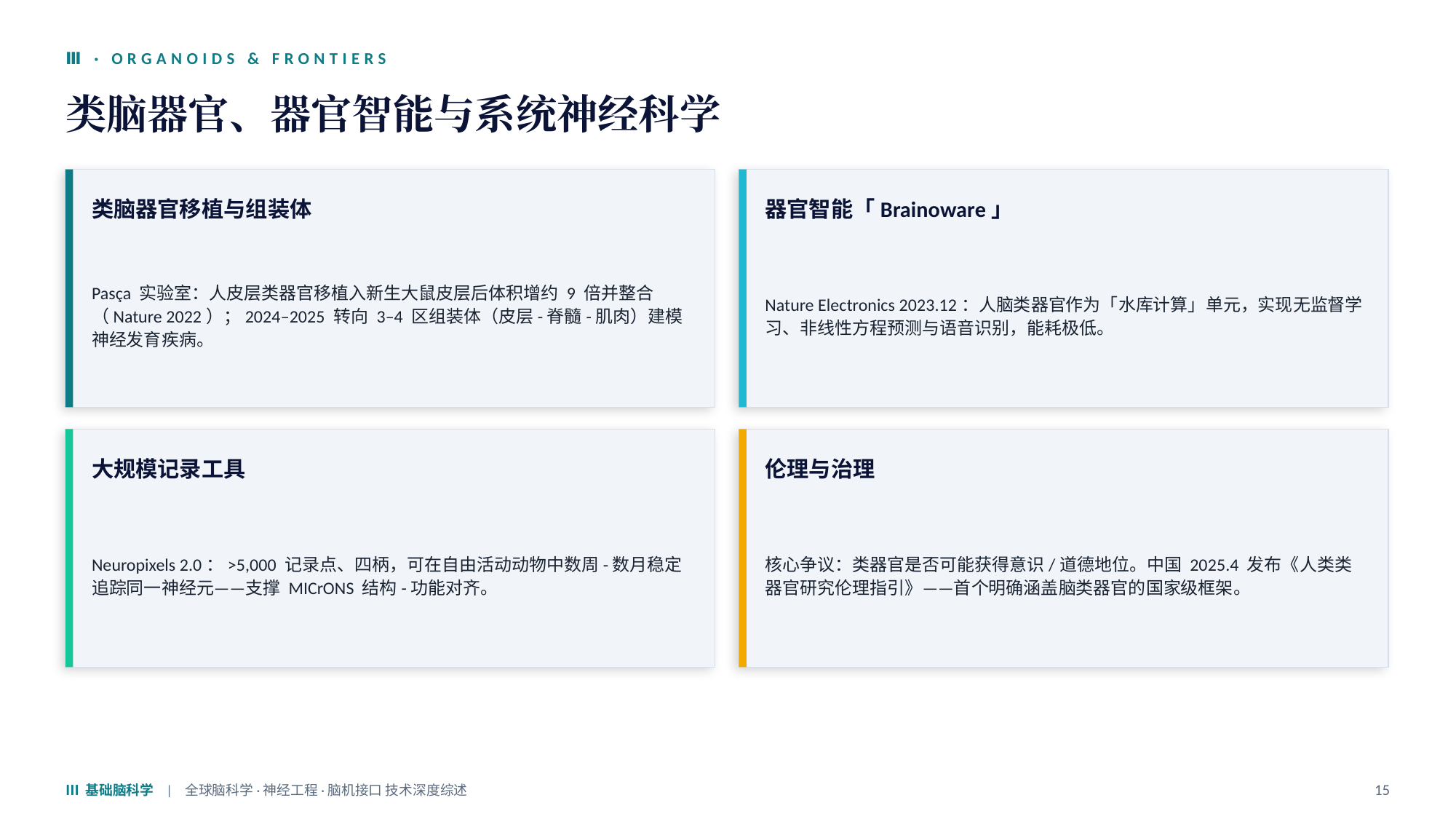

Ⅲ · ORGANOIDS & FRONTIERS
类脑器官、器官智能与系统神经科学

类脑器官移植与组装体
器官智能「Brainoware」
Pasça 实验室：人皮层类器官移植入新生大鼠皮层后体积增约 9 倍并整合（Nature 2022）；2024–2025 转向 3–4 区组装体（皮层-脊髓-肌肉）建模神经发育疾病。
Nature Electronics 2023.12：人脑类器官作为「水库计算」单元，实现无监督学习、非线性方程预测与语音识别，能耗极低。

大规模记录工具
伦理与治理
Neuropixels 2.0：>5,000 记录点、四柄，可在自由活动动物中数周-数月稳定追踪同一神经元——支撑 MICrONS 结构-功能对齐。
核心争议：类器官是否可能获得意识/道德地位。中国 2025.4 发布《人类类器官研究伦理指引》——首个明确涵盖脑类器官的国家级框架。
Ⅲ 基础脑科学   |   全球脑科学·神经工程·脑机接口 技术深度综述
15